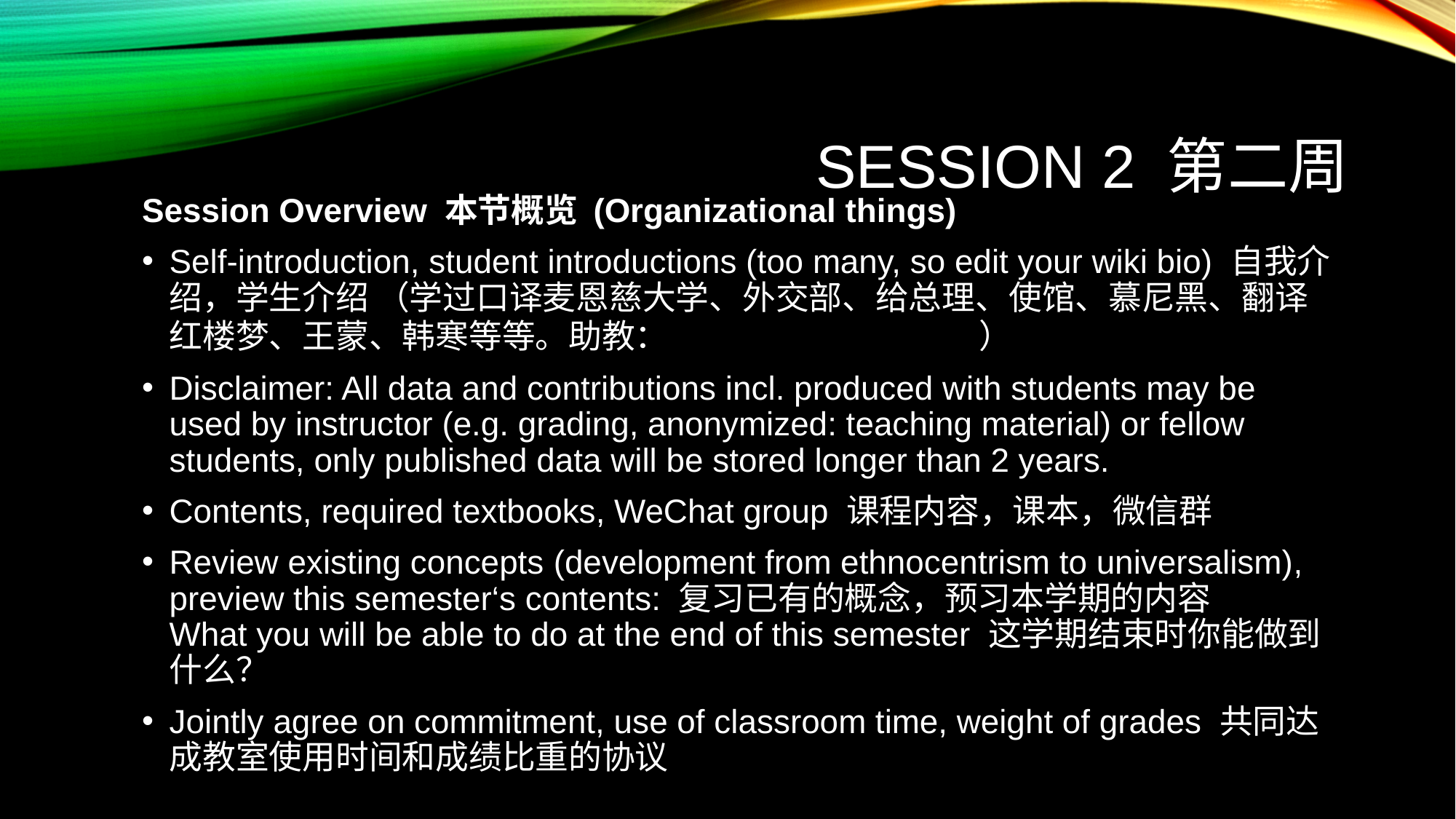

# Session 2 第二周
Session Overview 本节概览 (Organizational things)
Self-introduction, student introductions (too many, so edit your wiki bio) 自我介绍，学生介绍 （学过口译麦恩慈大学、外交部、给总理、使馆、慕尼黑、翻译红楼梦、王蒙、韩寒等等。助教： Deng Lulu 邓鲁露）
Disclaimer: All data and contributions incl. produced with students may be used by instructor (e.g. grading, anonymized: teaching material) or fellow students, only published data will be stored longer than 2 years.
Contents, required textbooks, WeChat group 课程内容，课本，微信群
Review existing concepts (development from ethnocentrism to universalism), preview this semester‘s contents: 复习已有的概念，预习本学期的内容
What you will be able to do at the end of this semester 这学期结束时你能做到什么？
Jointly agree on commitment, use of classroom time, weight of grades 共同达成教室使用时间和成绩比重的协议